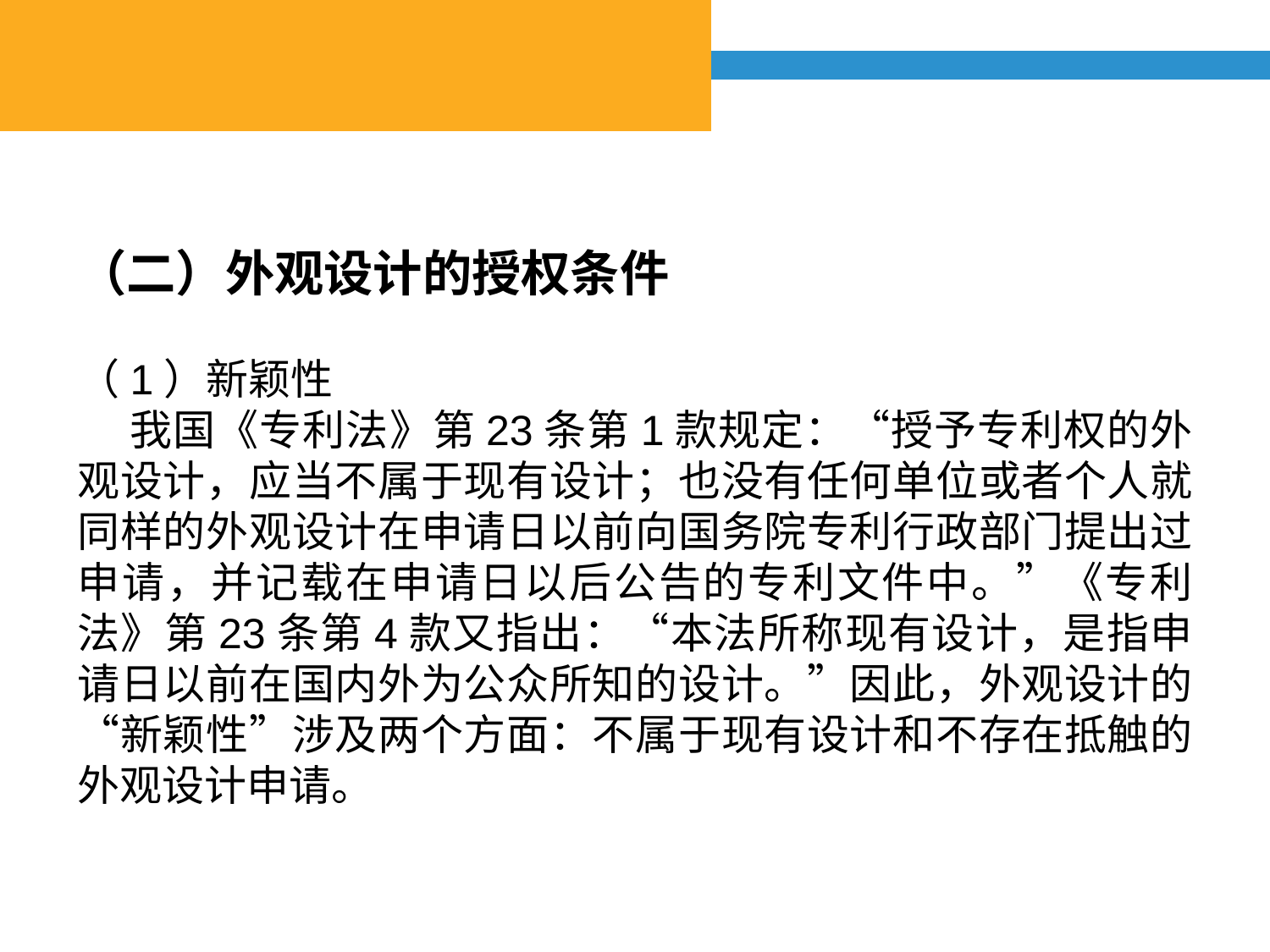

（二）外观设计的授权条件

（1）新颖性
    我国《专利法》第23条第1款规定：“授予专利权的外观设计，应当不属于现有设计；也没有任何单位或者个人就同样的外观设计在申请日以前向国务院专利行政部门提出过申请，并记载在申请日以后公告的专利文件中。”《专利法》第23条第4款又指出：“本法所称现有设计，是指申请日以前在国内外为公众所知的设计。”因此，外观设计的“新颖性”涉及两个方面：不属于现有设计和不存在抵触的外观设计申请。